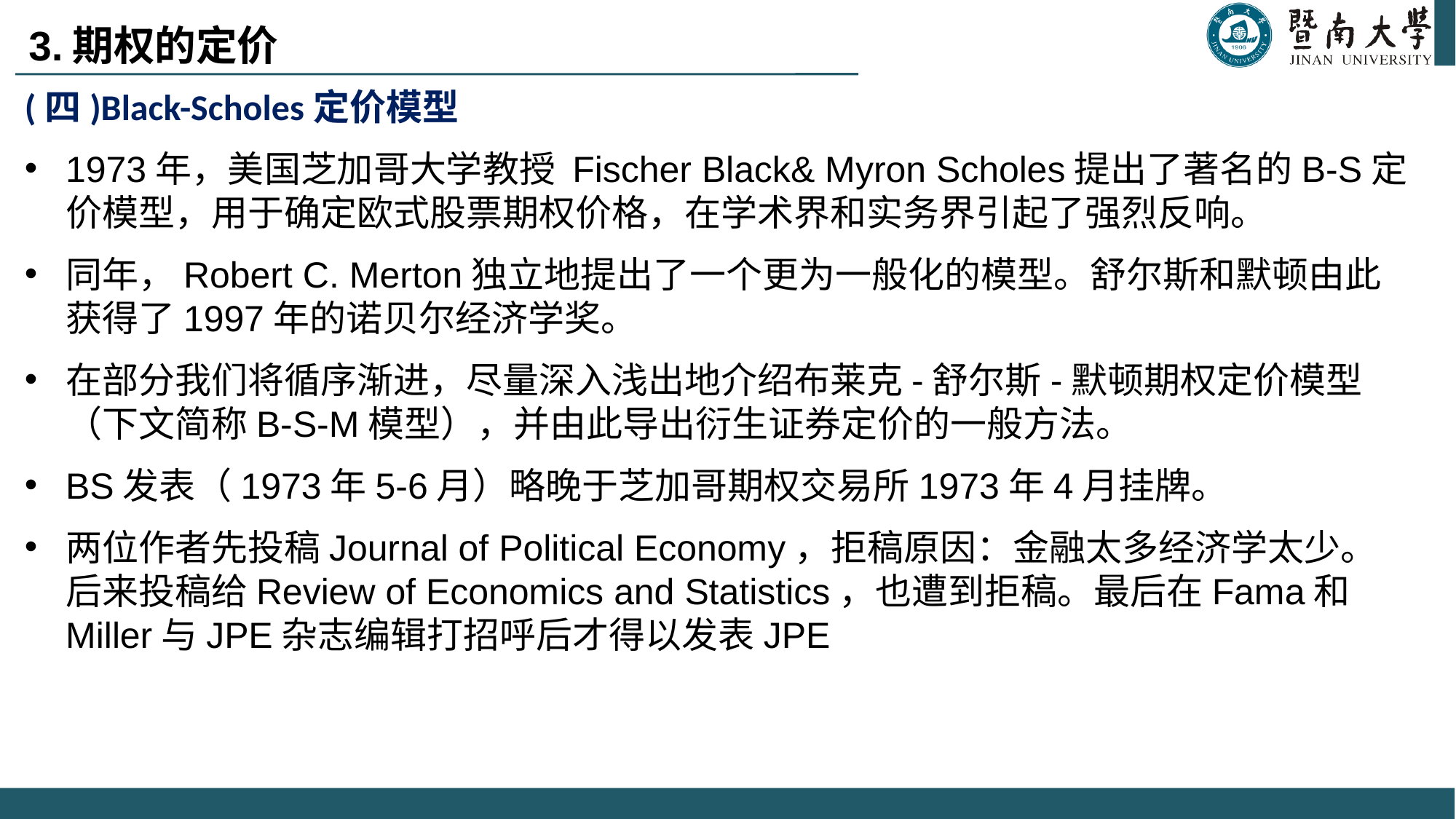

3.期权的定价
(四)Black-Scholes定价模型
1973年，美国芝加哥大学教授 Fischer Black& Myron Scholes提出了著名的B-S定价模型，用于确定欧式股票期权价格，在学术界和实务界引起了强烈反响。
同年，Robert C. Merton独立地提出了一个更为一般化的模型。舒尔斯和默顿由此获得了1997年的诺贝尔经济学奖。
在部分我们将循序渐进，尽量深入浅出地介绍布莱克-舒尔斯-默顿期权定价模型（下文简称B-S-M模型），并由此导出衍生证券定价的一般方法。
BS发表（1973年5-6月）略晚于芝加哥期权交易所1973年4月挂牌。
两位作者先投稿Journal of Political Economy，拒稿原因：金融太多经济学太少。后来投稿给Review of Economics and Statistics，也遭到拒稿。最后在Fama和Miller与JPE杂志编辑打招呼后才得以发表JPE